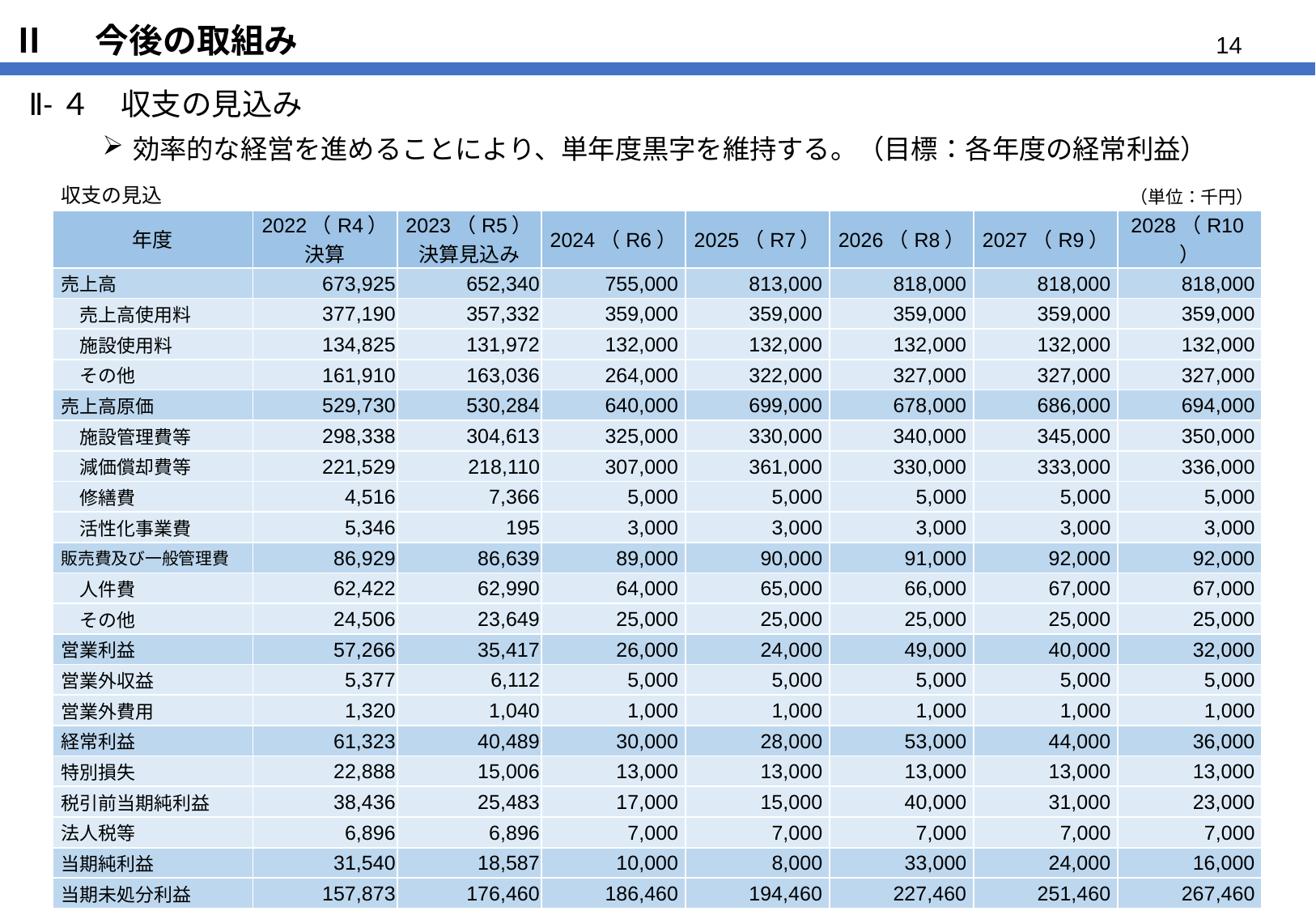

# Ⅱ 　今後の取組み
Ⅱ-４　収支の見込み
効率的な経営を進めることにより、単年度黒字を維持する。（目標：各年度の経常利益）
| 収支の見込 |  |  |  |  |  | （単位：千円） | （単位：千円） |
| --- | --- | --- | --- | --- | --- | --- | --- |
| 年度 | 2022（R4） 決算 | 2023（R5） 決算見込み | 2024（R6） | 2025（R7） | 2026（R8） | 2027（R9） | 2028（R10） |
| 売上高 | 673,925 | 652,340 | 755,000 | 813,000 | 818,000 | 818,000 | 818,000 |
| 売上高使用料 | 377,190 | 357,332 | 359,000 | 359,000 | 359,000 | 359,000 | 359,000 |
| 施設使用料 | 134,825 | 131,972 | 132,000 | 132,000 | 132,000 | 132,000 | 132,000 |
| その他 | 161,910 | 163,036 | 264,000 | 322,000 | 327,000 | 327,000 | 327,000 |
| 売上高原価 | 529,730 | 530,284 | 640,000 | 699,000 | 678,000 | 686,000 | 694,000 |
| 施設管理費等 | 298,338 | 304,613 | 325,000 | 330,000 | 340,000 | 345,000 | 350,000 |
| 減価償却費等 | 221,529 | 218,110 | 307,000 | 361,000 | 330,000 | 333,000 | 336,000 |
| 修繕費 | 4,516 | 7,366 | 5,000 | 5,000 | 5,000 | 5,000 | 5,000 |
| 活性化事業費 | 5,346 | 195 | 3,000 | 3,000 | 3,000 | 3,000 | 3,000 |
| 販売費及び一般管理費 | 86,929 | 86,639 | 89,000 | 90,000 | 91,000 | 92,000 | 92,000 |
| 人件費 | 62,422 | 62,990 | 64,000 | 65,000 | 66,000 | 67,000 | 67,000 |
| その他 | 24,506 | 23,649 | 25,000 | 25,000 | 25,000 | 25,000 | 25,000 |
| 営業利益 | 57,266 | 35,417 | 26,000 | 24,000 | 49,000 | 40,000 | 32,000 |
| 営業外収益 | 5,377 | 6,112 | 5,000 | 5,000 | 5,000 | 5,000 | 5,000 |
| 営業外費用 | 1,320 | 1,040 | 1,000 | 1,000 | 1,000 | 1,000 | 1,000 |
| 経常利益 | 61,323 | 40,489 | 30,000 | 28,000 | 53,000 | 44,000 | 36,000 |
| 特別損失 | 22,888 | 15,006 | 13,000 | 13,000 | 13,000 | 13,000 | 13,000 |
| 税引前当期純利益 | 38,436 | 25,483 | 17,000 | 15,000 | 40,000 | 31,000 | 23,000 |
| 法人税等 | 6,896 | 6,896 | 7,000 | 7,000 | 7,000 | 7,000 | 7,000 |
| 当期純利益 | 31,540 | 18,587 | 10,000 | 8,000 | 33,000 | 24,000 | 16,000 |
| 当期未処分利益 | 157,873 | 176,460 | 186,460 | 194,460 | 227,460 | 251,460 | 267,460 |